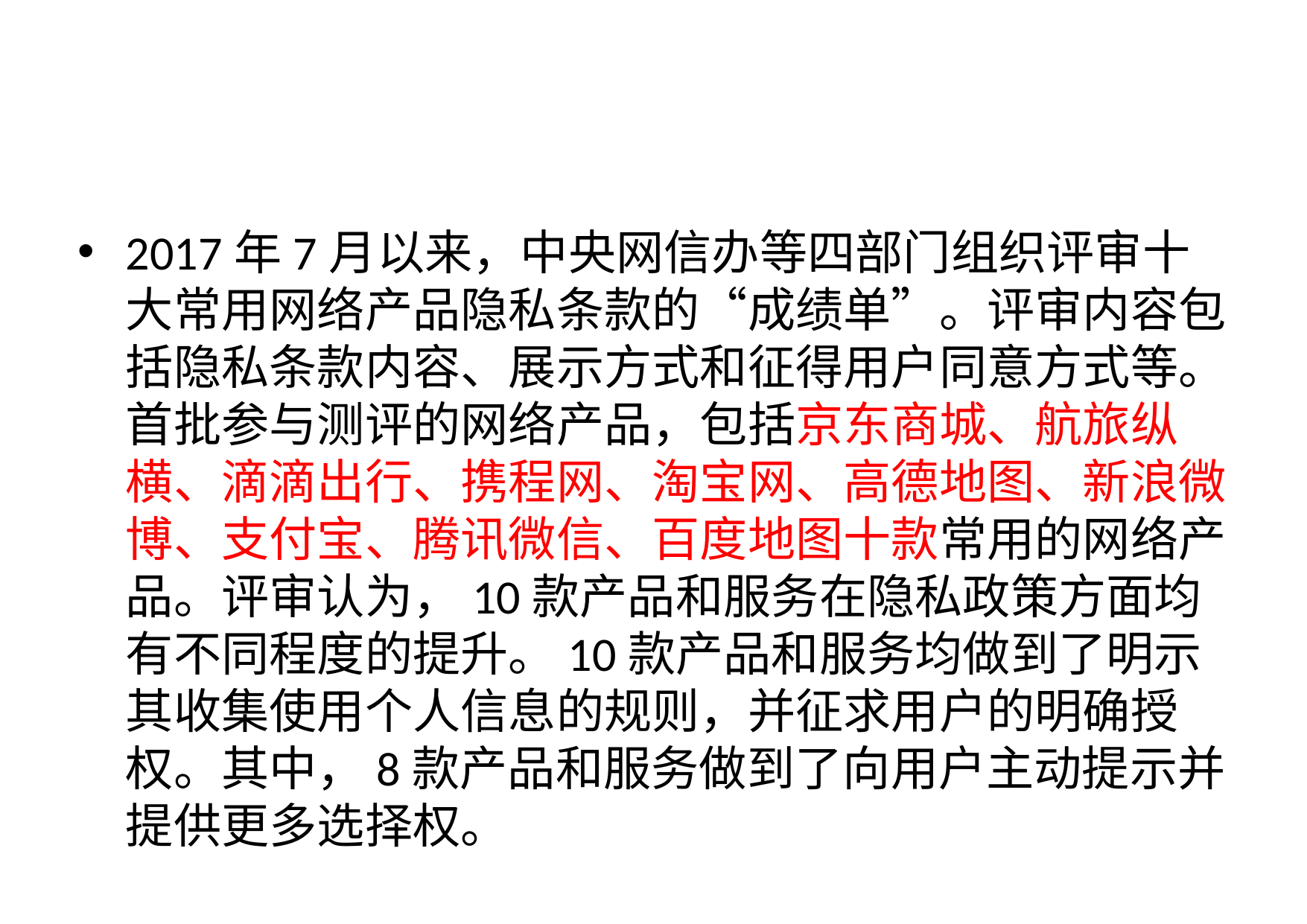

#
2017年7月以来，中央网信办等四部门组织评审十大常用网络产品隐私条款的“成绩单”。评审内容包括隐私条款内容、展示方式和征得用户同意方式等。首批参与测评的网络产品，包括京东商城、航旅纵横、滴滴出行、携程网、淘宝网、高德地图、新浪微博、支付宝、腾讯微信、百度地图十款常用的网络产品。评审认为，10款产品和服务在隐私政策方面均有不同程度的提升。10款产品和服务均做到了明示其收集使用个人信息的规则，并征求用户的明确授权。其中，8款产品和服务做到了向用户主动提示并提供更多选择权。